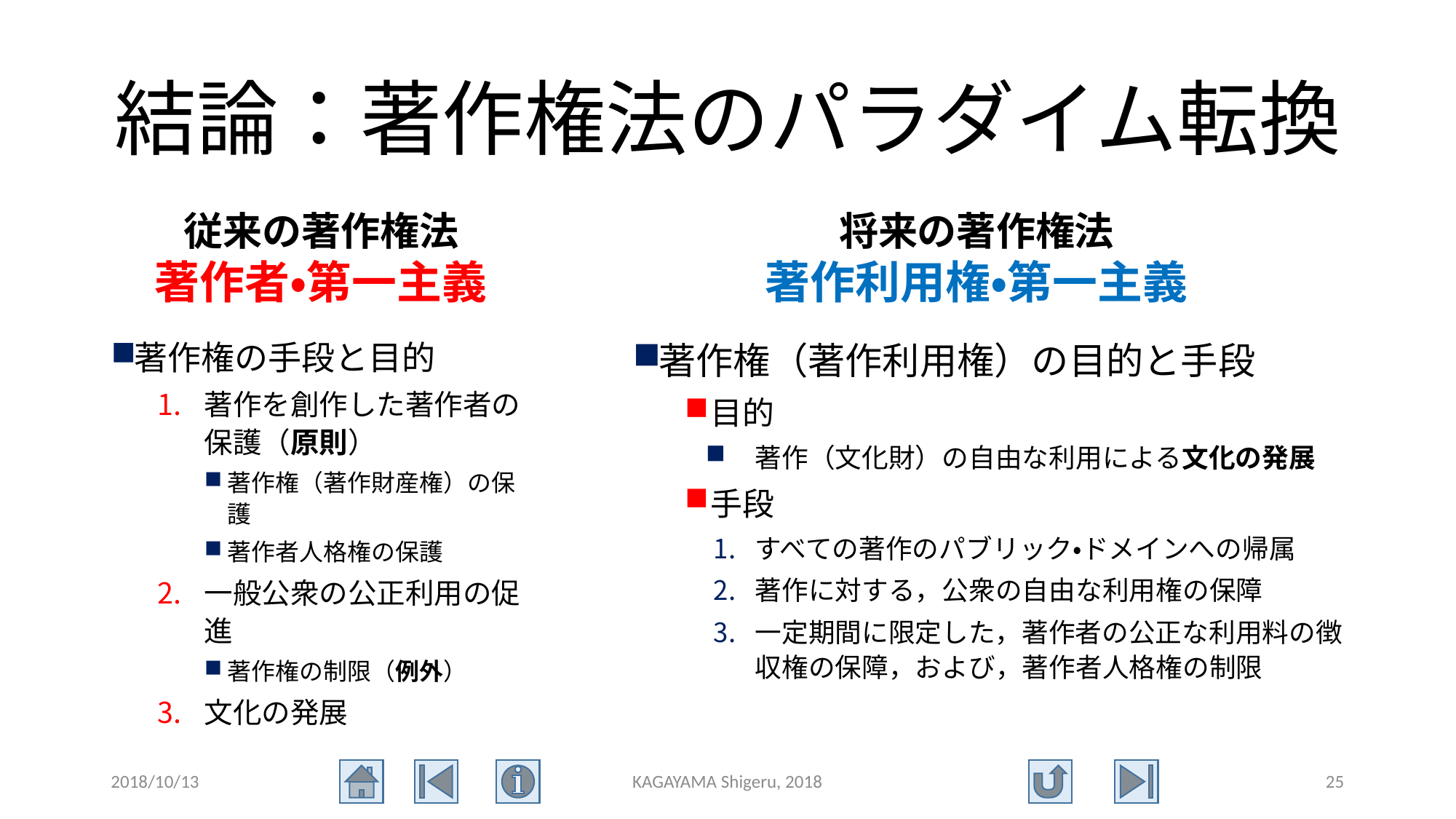

# 結論：著作権法のパラダイム転換
従来の著作権法
著作者・第一主義
将来の著作権法
著作利用権・第一主義
著作権の手段と目的
著作を創作した著作者の保護（原則）
著作権（著作財産権）の保護
著作者人格権の保護
一般公衆の公正利用の促進
著作権の制限（例外）
文化の発展
著作権（著作利用権）の目的と手段
目的
著作（文化財）の自由な利用による文化の発展
手段
すべての著作のパブリック・ドメインへの帰属
著作に対する，公衆の自由な利用権の保障
一定期間に限定した，著作者の公正な利用料の徴収権の保障，および，著作者人格権の制限
2018/10/13
KAGAYAMA Shigeru, 2018
25